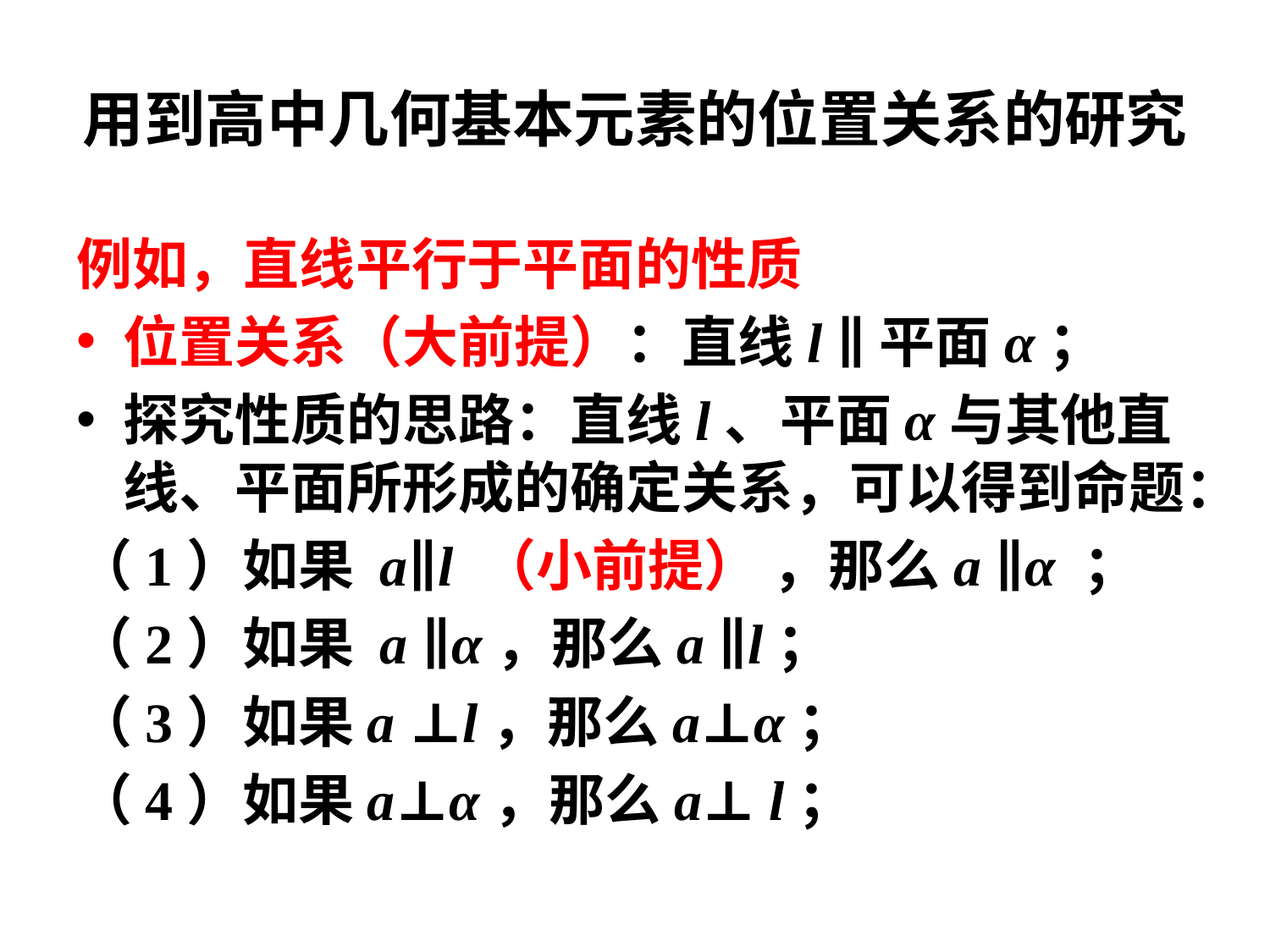

用到高中几何基本元素的位置关系的研究
例如，直线平行于平面的性质
位置关系（大前提）：直线l ∥平面α；
探究性质的思路：直线l、平面α与其他直线、平面所形成的确定关系，可以得到命题：
（1）如果 a∥l （小前提） ，那么a ∥α ；
（2）如果 a ∥α，那么a ∥l；
（3）如果a ⊥l，那么a⊥α；
（4）如果a⊥α，那么a⊥ l；